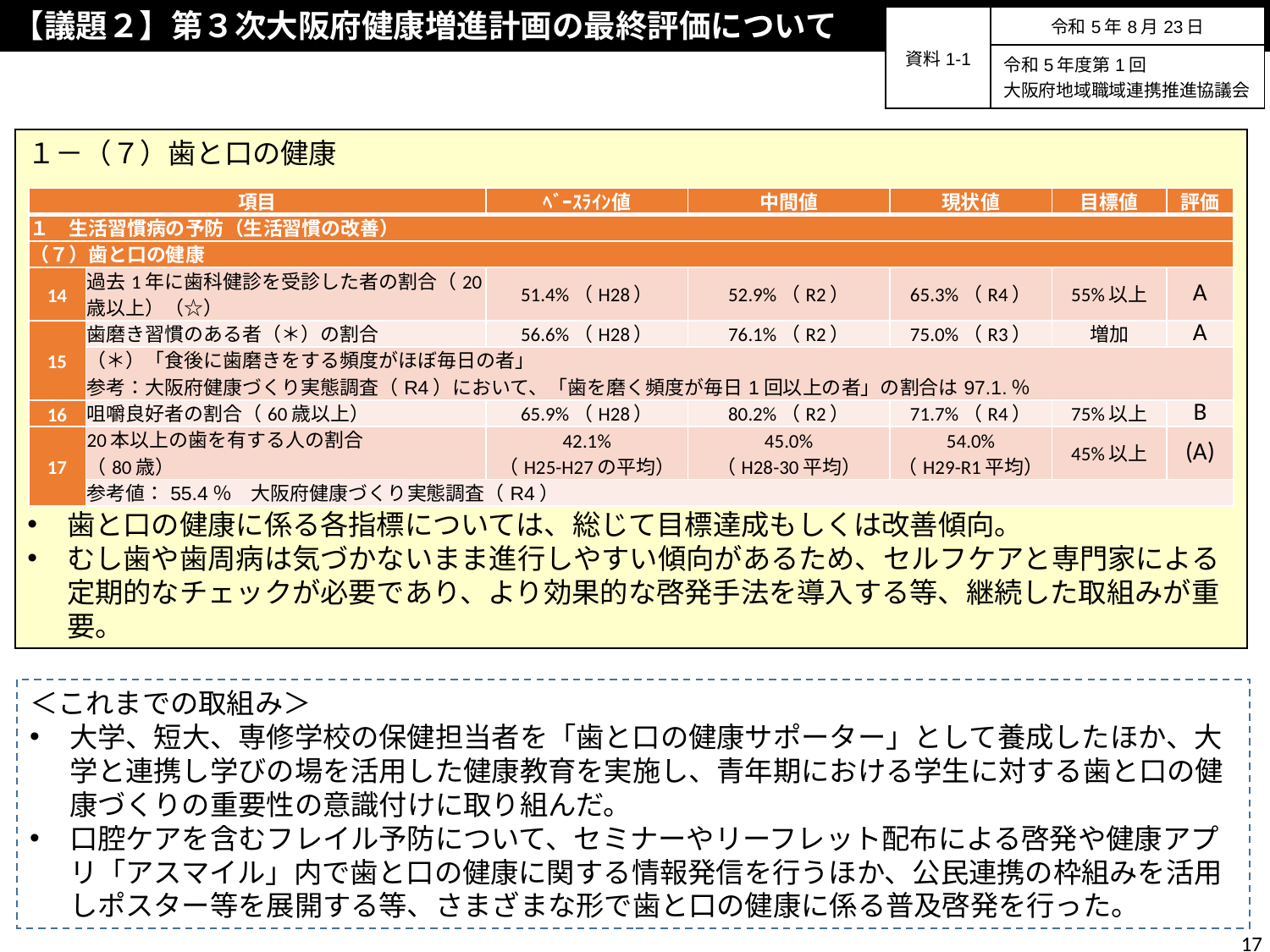

【議題２】第３次大阪府健康増進計画の最終評価について
| 資料1-1 | 令和5年8月23日 |
| --- | --- |
|  | 令和5年度第1回 大阪府地域職域連携推進協議会 |
１－（７）歯と口の健康

歯と口の健康に係る各指標については、総じて目標達成もしくは改善傾向。
むし歯や歯周病は気づかないまま進行しやすい傾向があるため、セルフケアと専門家による定期的なチェックが必要であり、より効果的な啓発手法を導入する等、継続した取組みが重要。
| 項目 |  | ﾍﾞｰｽﾗｲﾝ値 | 中間値 | 現状値 | 目標値 | 評価 |
| --- | --- | --- | --- | --- | --- | --- |
| １　生活習慣病の予防（生活習慣の改善） |  |  |  |  |  |  |
| （７）歯と口の健康 |  |  |  |  |  |  |
| 14 | 過去1年に歯科健診を受診した者の割合（20歳以上）（☆） | 51.4%（H28） | 52.9%（R2） | 65.3%（R4） | 55%以上 | A |
| 15 | 歯磨き習慣のある者（＊）の割合 | 56.6%（H28） | 76.1%（R2） | 75.0%（R3） | 増加 | A |
|  | （＊）「食後に歯磨きをする頻度がほぼ毎日の者」 参考：大阪府健康づくり実態調査（R4）において、「歯を磨く頻度が毎日1回以上の者」の割合は97.1.％ |  |  |  |  |  |
| 16 | 咀嚼良好者の割合（60歳以上） | 65.9%（H28） | 80.2%（R2） | 71.7%（R4） | 75%以上 | B |
| 17 | 20本以上の歯を有する人の割合 （80歳） | 42.1% （H25-H27の平均） | 45.0% （H28-30平均） | 54.0% （H29-R1平均） | 45%以上 | (A) |
|  | 参考値：55.4％　大阪府健康づくり実態調査（R4） |  |  |  |  |  |
＜これまでの取組み＞
大学、短大、専修学校の保健担当者を「歯と口の健康サポーター」として養成したほか、大学と連携し学びの場を活用した健康教育を実施し、青年期における学生に対する歯と口の健康づくりの重要性の意識付けに取り組んだ。
口腔ケアを含むフレイル予防について、セミナーやリーフレット配布による啓発や健康アプリ「アスマイル」内で歯と口の健康に関する情報発信を行うほか、公民連携の枠組みを活用しポスター等を展開する等、さまざまな形で歯と口の健康に係る普及啓発を行った。
17